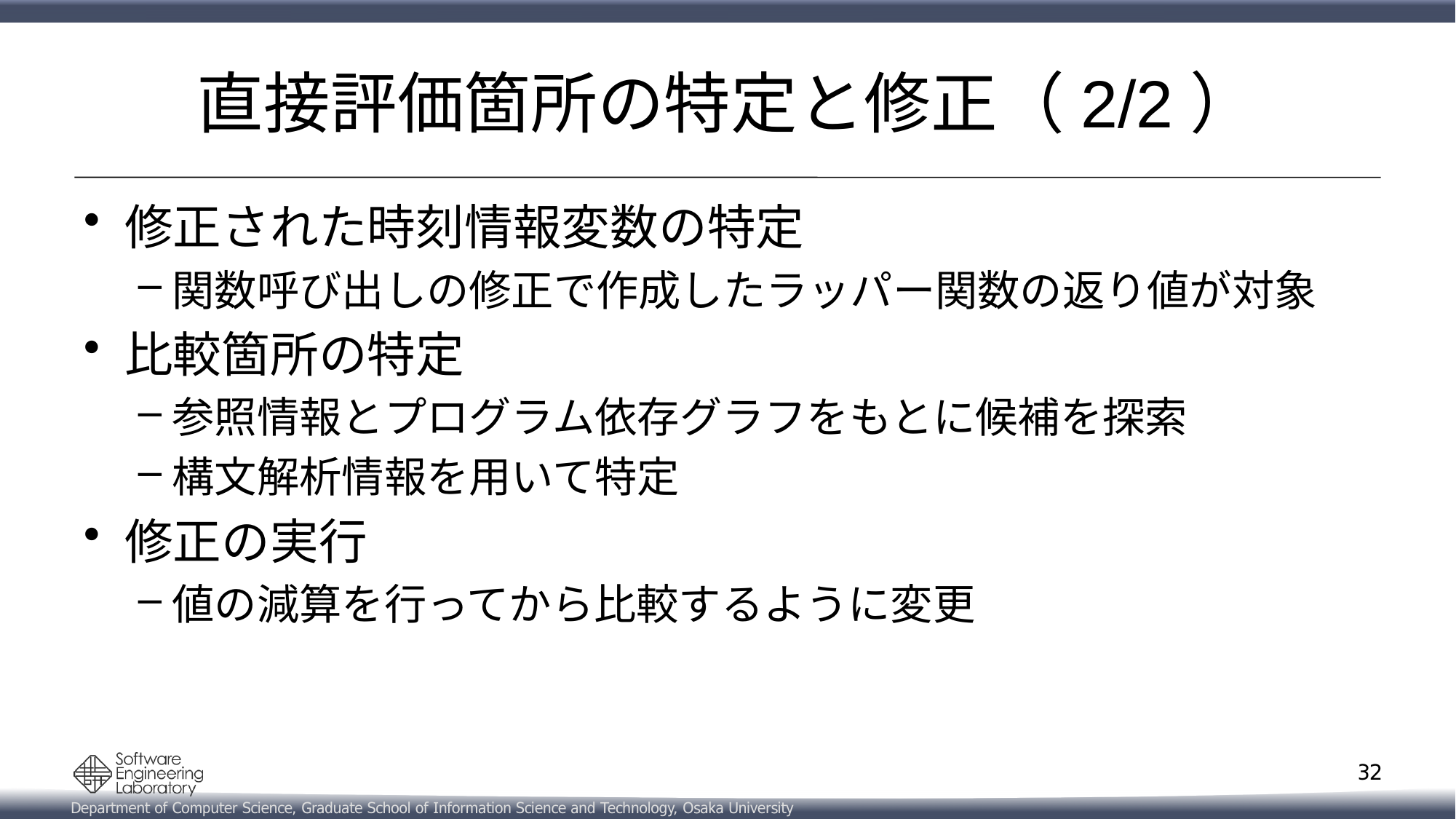

# 直接評価箇所の特定と修正（2/2）
修正された時刻情報変数の特定
関数呼び出しの修正で作成したラッパー関数の返り値が対象
比較箇所の特定
参照情報とプログラム依存グラフをもとに候補を探索
構文解析情報を用いて特定
修正の実行
値の減算を行ってから比較するように変更
32